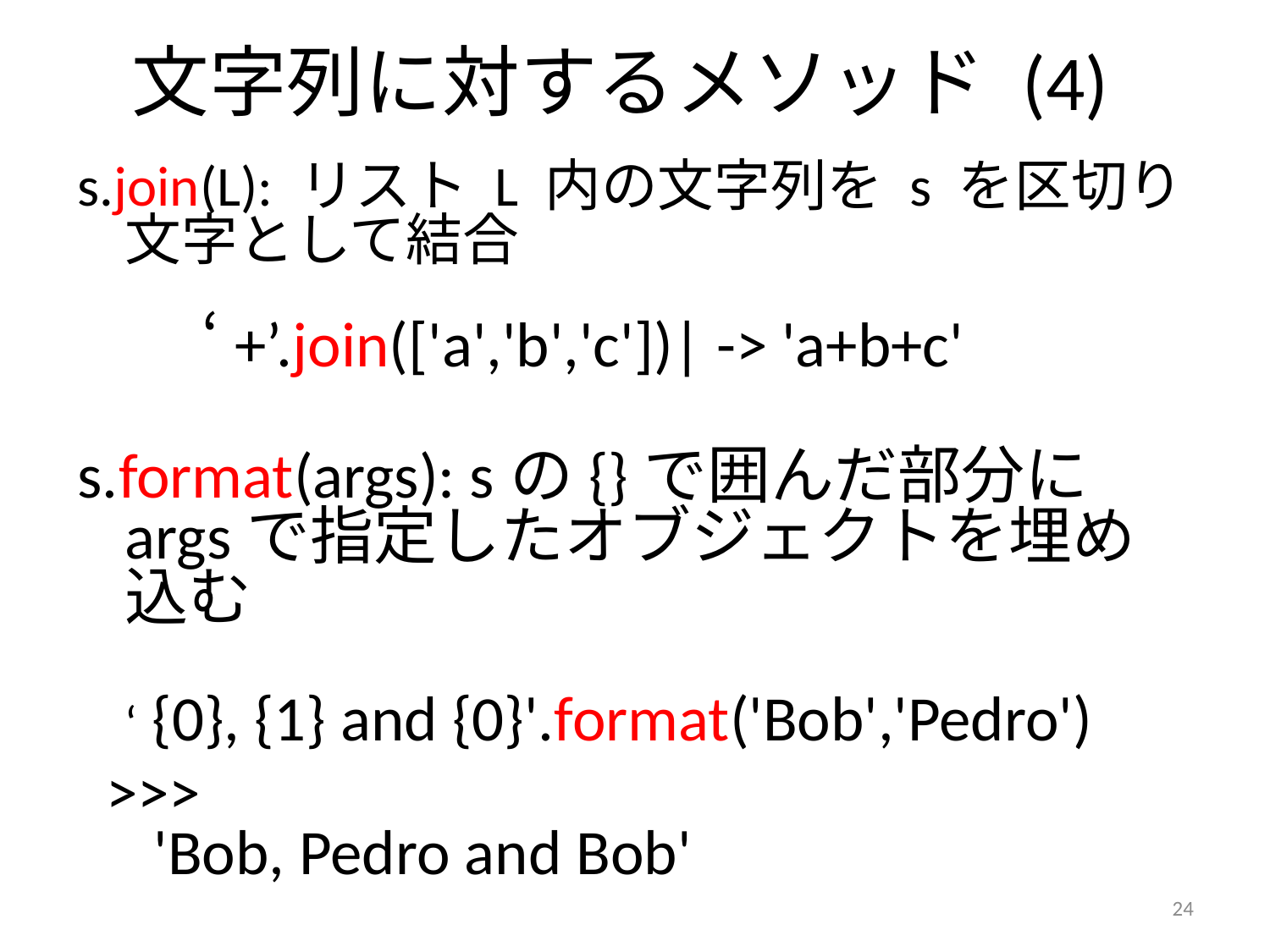

# 文字列に対するメソッド (4)
s.join(L): リスト L 内の文字列を s を区切り文字として結合
       ‘+’.join(['a','b','c'])| -> 'a+b+c'

s.format(args): sの{}で囲んだ部分にargsで指定したオブジェクトを埋め込む
‘ {0}, {1} and {0}'.format('Bob','Pedro')
  >>>
  'Bob, Pedro and Bob'
24